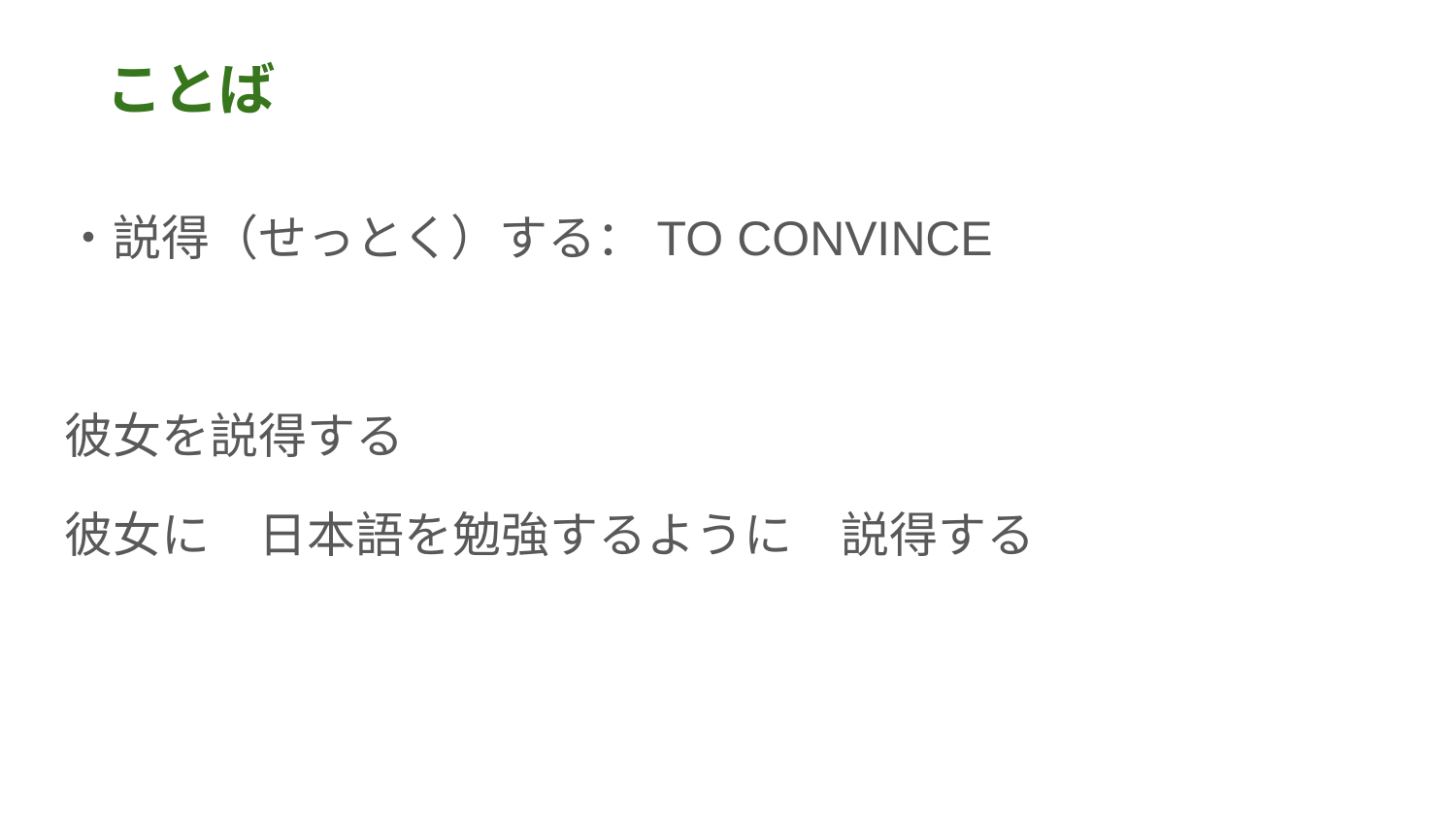

# ことば
・説得（せっとく）する：TO CONVINCE

彼女を説得する
彼女に　日本語を勉強するように　説得する